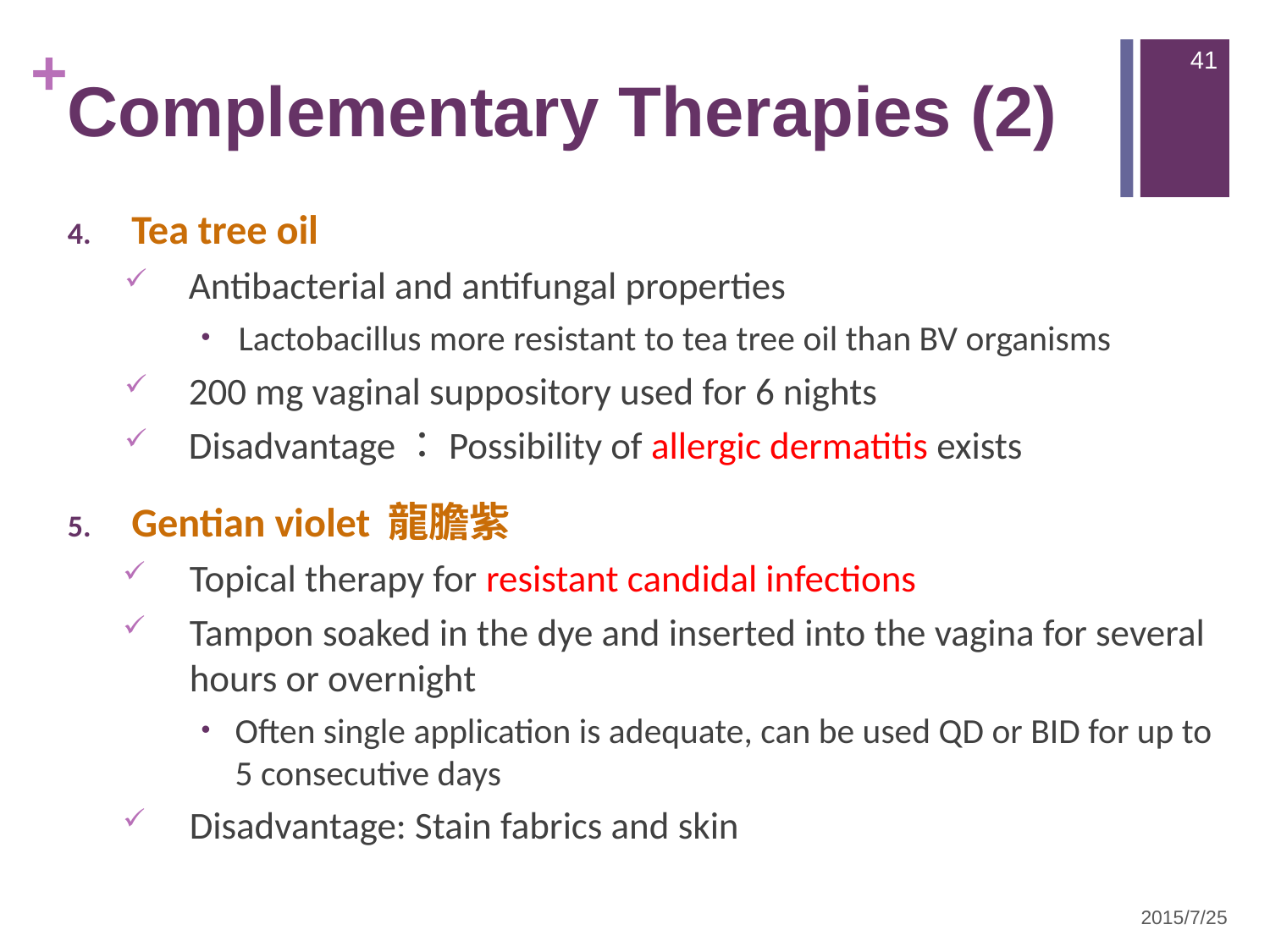

41
Complementary Therapies (2)
Tea tree oil
Antibacterial and antifungal properties
Lactobacillus more resistant to tea tree oil than BV organisms
200 mg vaginal suppository used for 6 nights
Disadvantage：Possibility of allergic dermatitis exists
Gentian violet 龍膽紫
Topical therapy for resistant candidal infections
Tampon soaked in the dye and inserted into the vagina for several hours or overnight
Often single application is adequate, can be used QD or BID for up to 5 consecutive days
Disadvantage: Stain fabrics and skin
2015/7/25